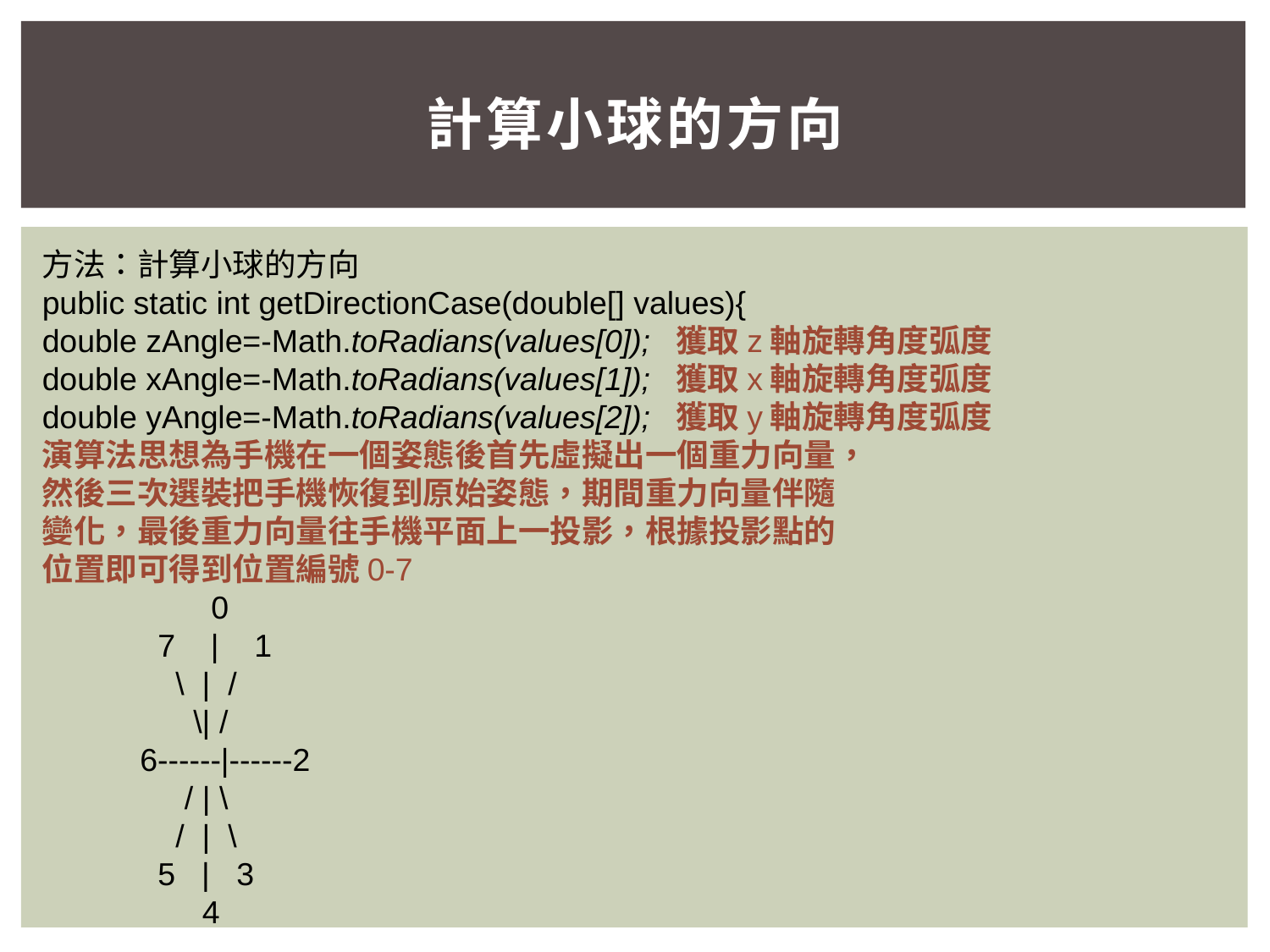

# 計算小球的方向
方法：計算小球的方向
public static int getDirectionCase(double[] values){
double zAngle=-Math.toRadians(values[0]);  獲取z軸旋轉角度弧度
double xAngle=-Math.toRadians(values[1]);  獲取x軸旋轉角度弧度
double yAngle=-Math.toRadians(values[2]);  獲取y軸旋轉角度弧度
演算法思想為手機在一個姿態後首先虛擬出一個重力向量，
然後三次選裝把手機恢復到原始姿態，期間重力向量伴隨
變化，最後重力向量往手機平面上一投影，根據投影點的
位置即可得到位置編號0-7
                   0
             7    |    1
               \  |  /
                 \| /
           6------|------2
                / | \
               /  |  \
             5   |   3
                  4